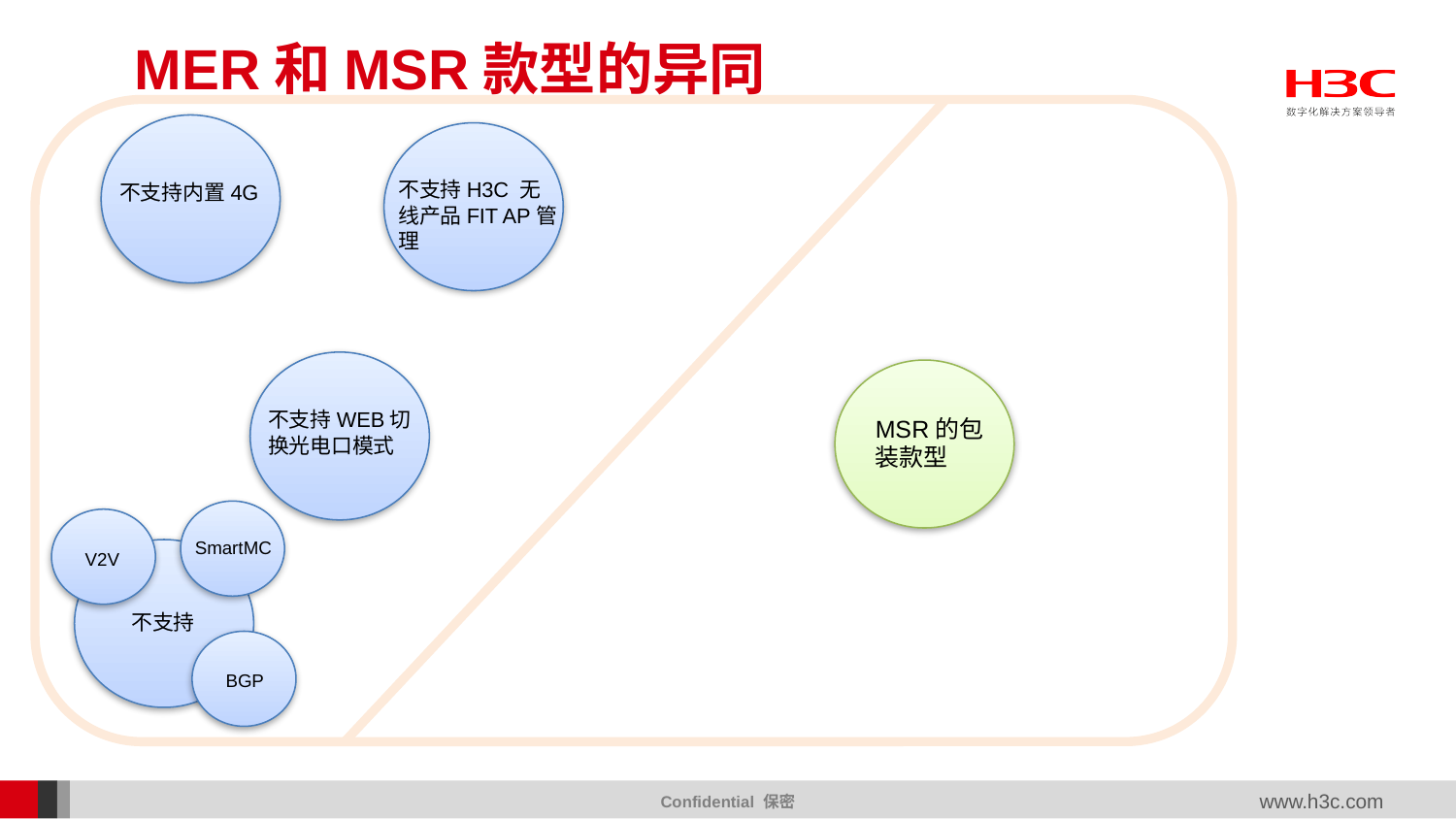

# MER和MSR款型的异同

不支持内置4G

不支持H3C 无线产品FIT AP管理
不支持WEB切换光电口模式
MSR的包装款型

SmartMC
V2V

不支持

BGP